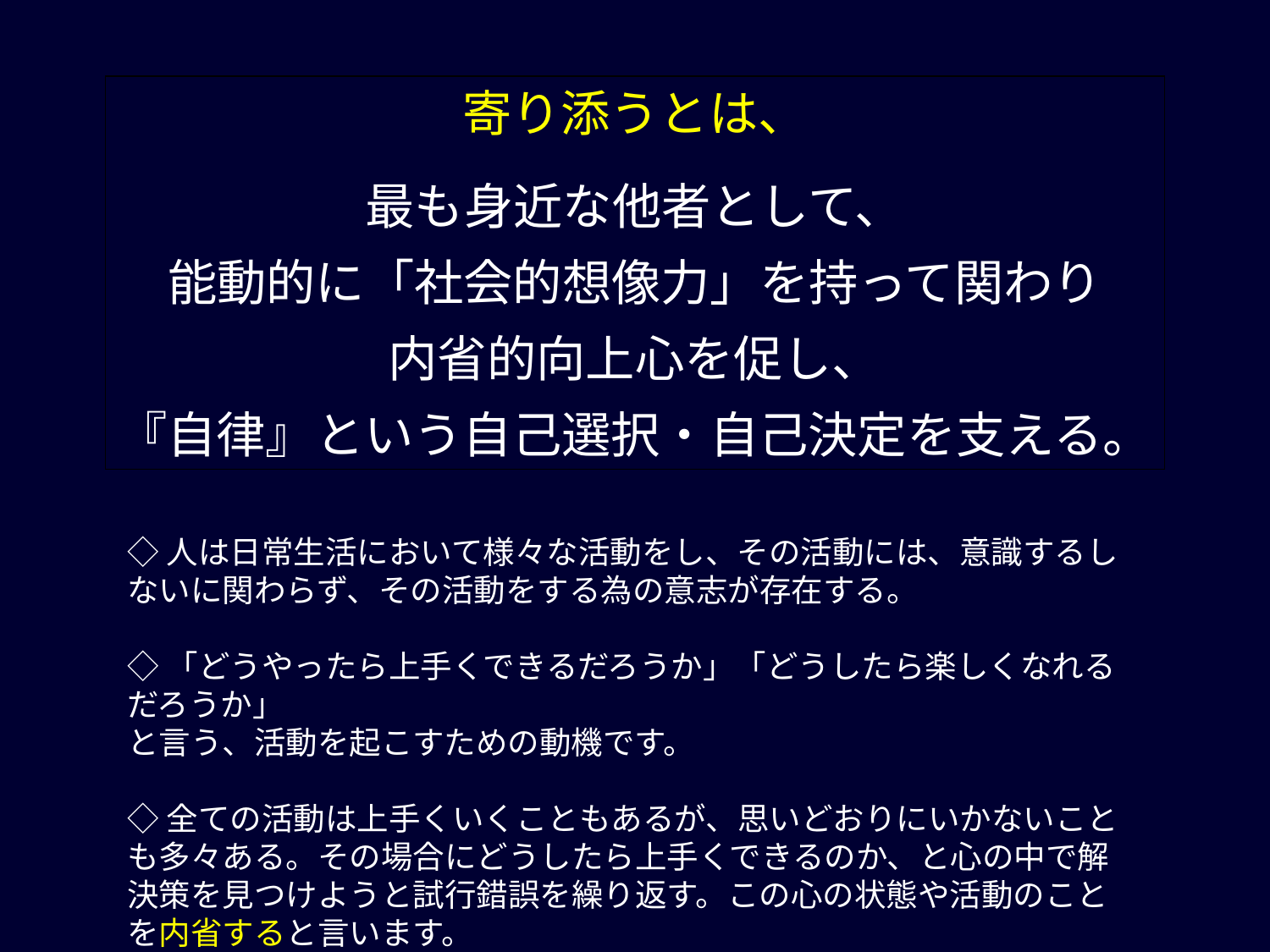

寄り添うとは、

最も身近な他者として、

能動的に「社会的想像力」を持って関わり

内省的向上心を促し、

『自律』という自己選択・自己決定を支える。
◇人は日常生活において様々な活動をし、その活動には、意識するしないに関わらず、その活動をする為の意志が存在する。

◇「どうやったら上手くできるだろうか」「どうしたら楽しくなれるだろうか」
と言う、活動を起こすための動機です。

◇全ての活動は上手くいくこともあるが、思いどおりにいかないことも多々ある。その場合にどうしたら上手くできるのか、と心の中で解決策を見つけようと試行錯誤を繰り返す。この心の状態や活動のことを内省すると言います。